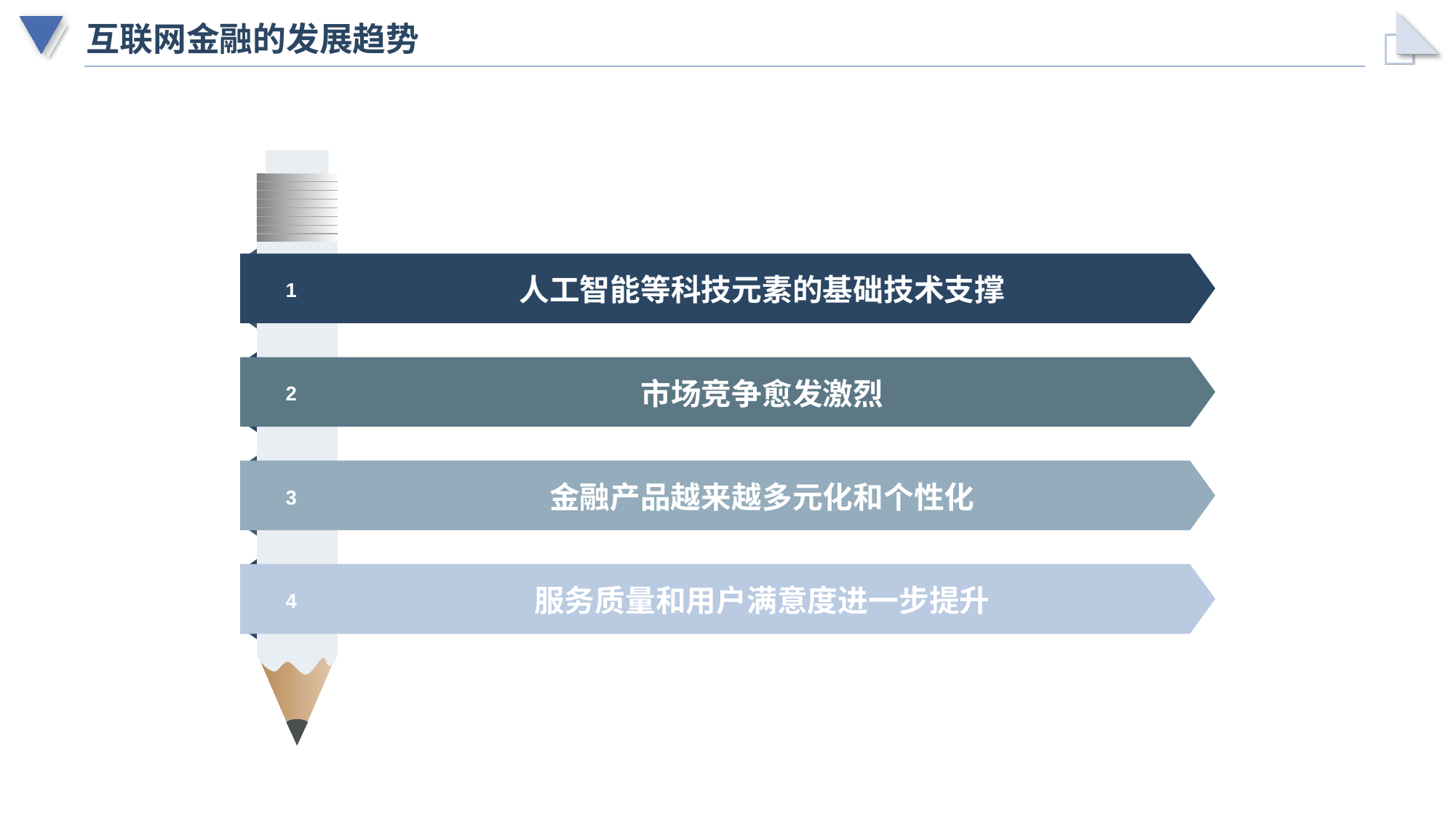

# 互联网金融的发展趋势

人工智能等科技元素的基础技术支撑
1

市场竞争愈发激烈
2

金融产品越来越多元化和个性化
3

服务质量和用户满意度进一步提升
4